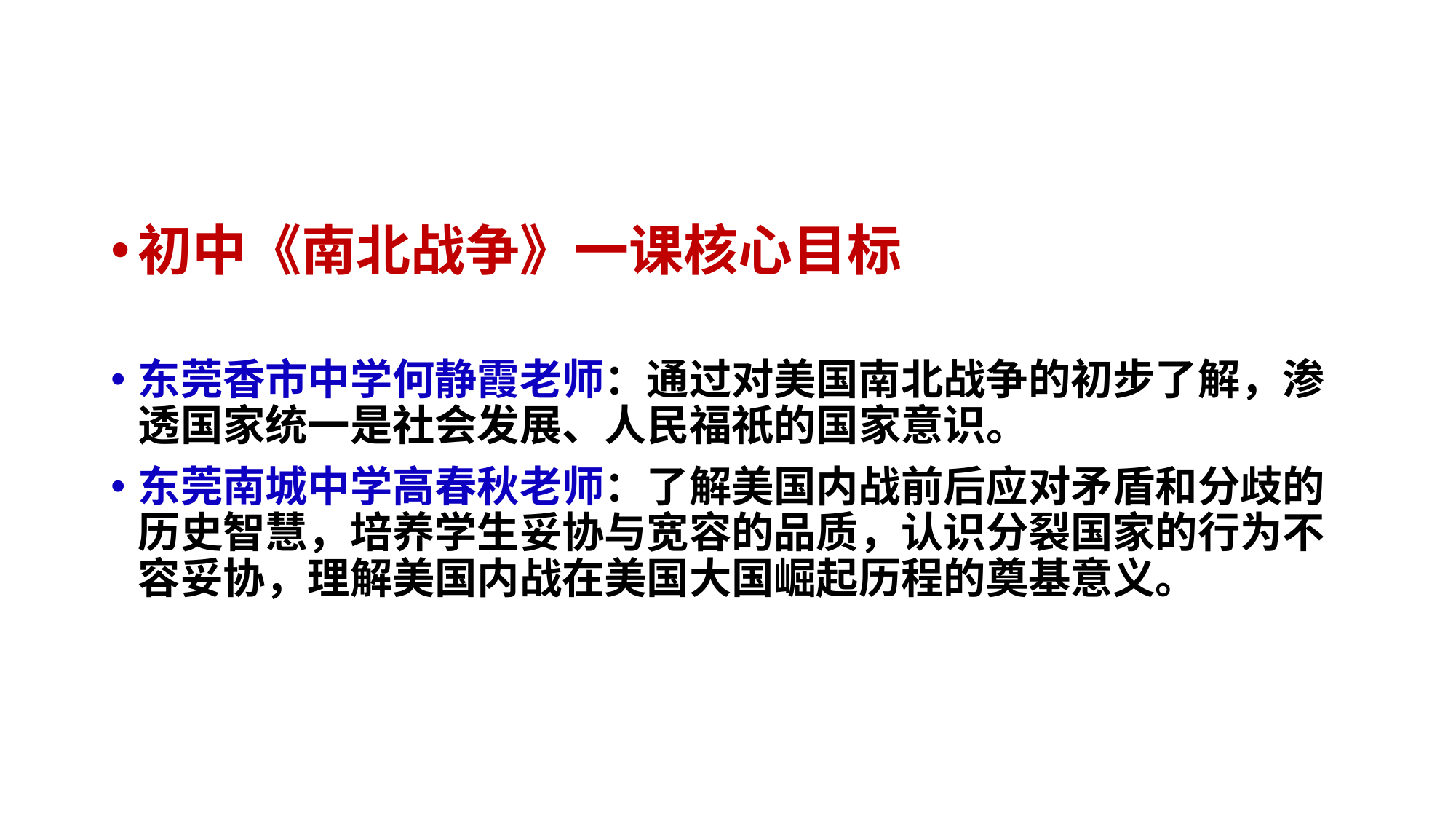

#
初中《南北战争》一课核心目标

东莞香市中学何静霞老师：通过对美国南北战争的初步了解，渗透国家统一是社会发展、人民福祇的国家意识。
东莞南城中学高春秋老师：了解美国内战前后应对矛盾和分歧的历史智慧，培养学生妥协与宽容的品质，认识分裂国家的行为不容妥协，理解美国内战在美国大国崛起历程的奠基意义。